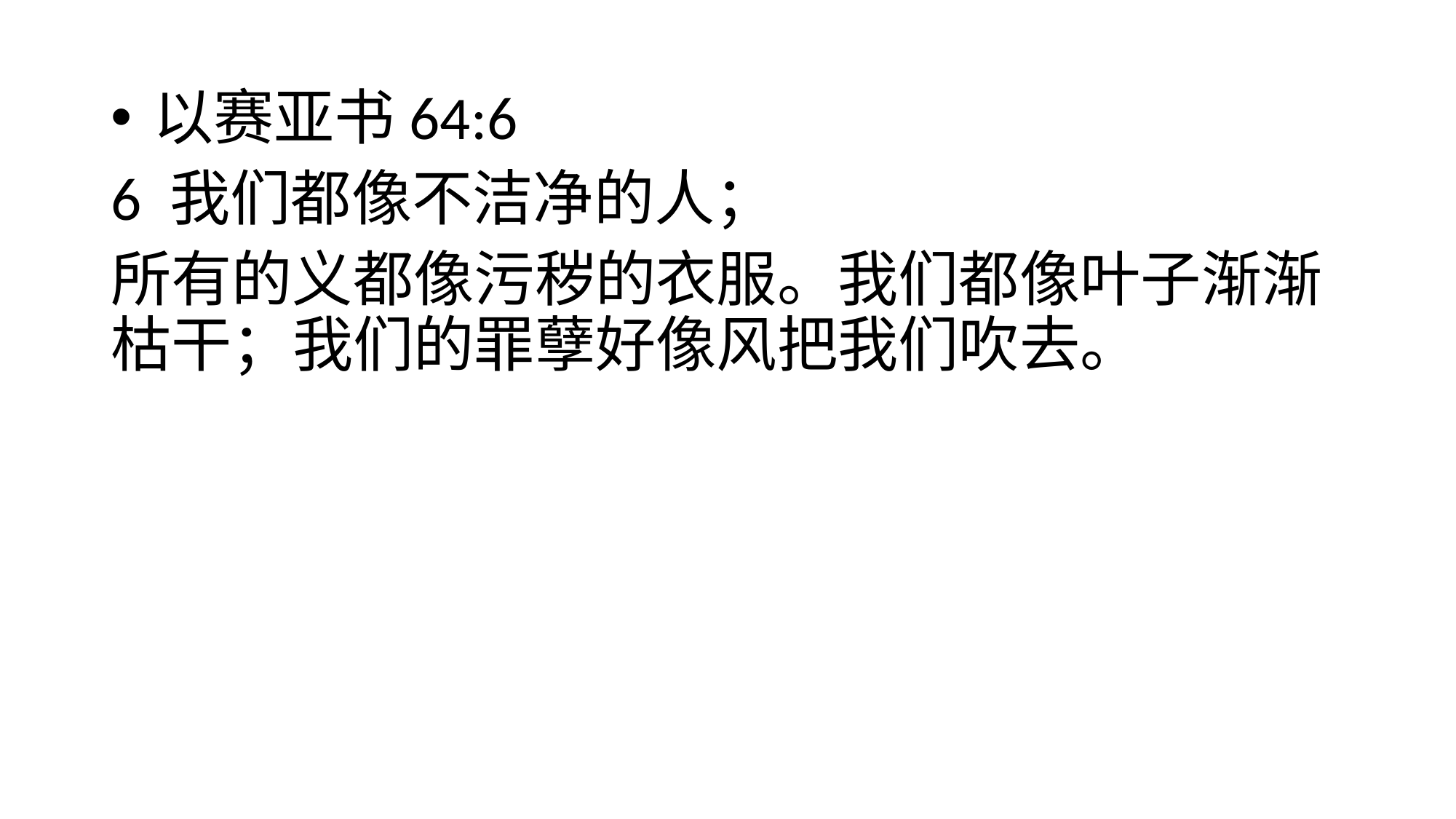

‪以赛亚书‬64:6 ‬
6 我们都像不洁净的人；
所有的义都像污秽的衣服。我们都像叶子渐渐枯干；我们的罪孽好像风把我们吹去。